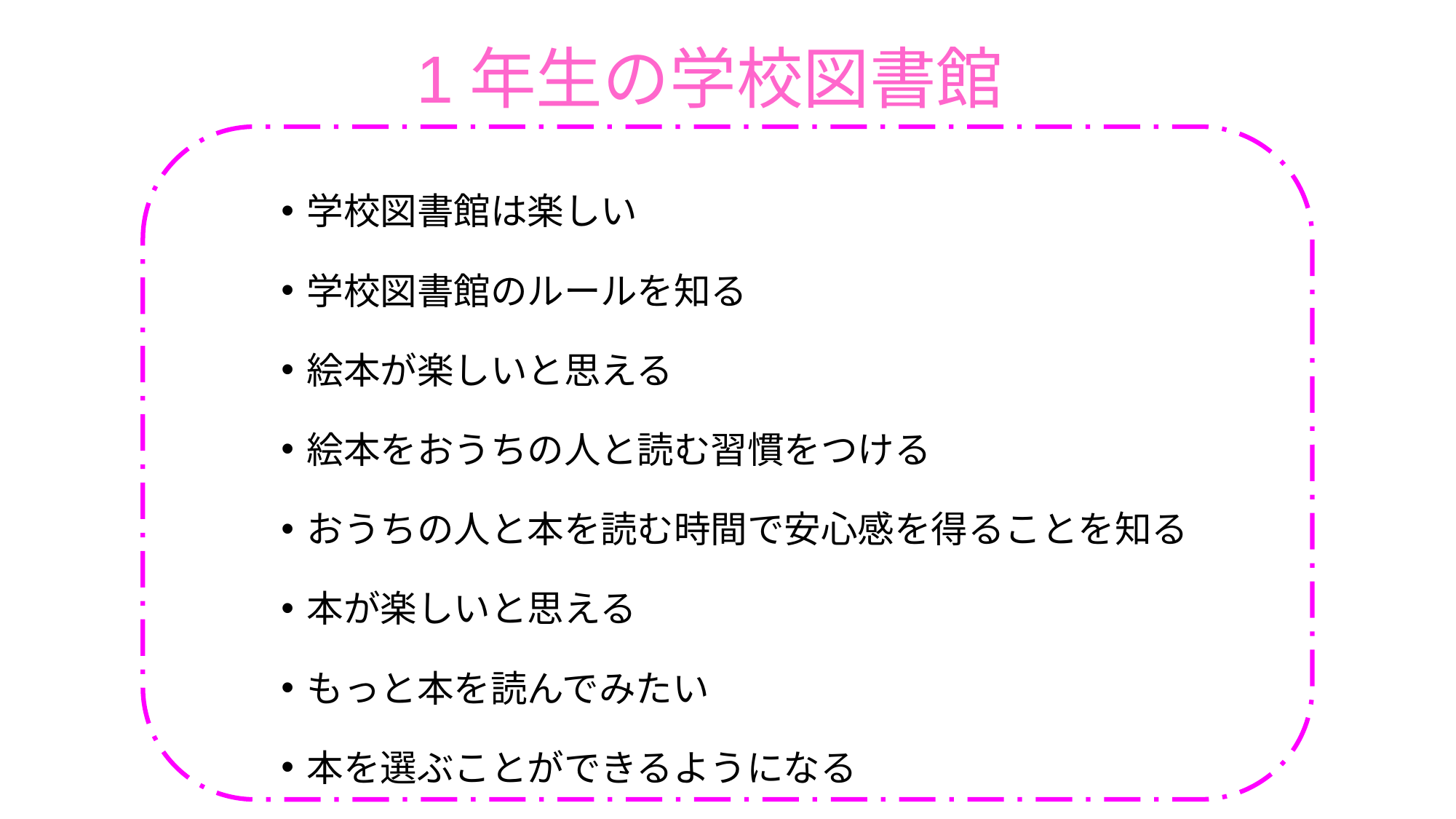

# 1年生の学校図書館

学校図書館は楽しい
学校図書館のルールを知る
絵本が楽しいと思える
絵本をおうちの人と読む習慣をつける
おうちの人と本を読む時間で安心感を得ることを知る
本が楽しいと思える
もっと本を読んでみたい
本を選ぶことができるようになる